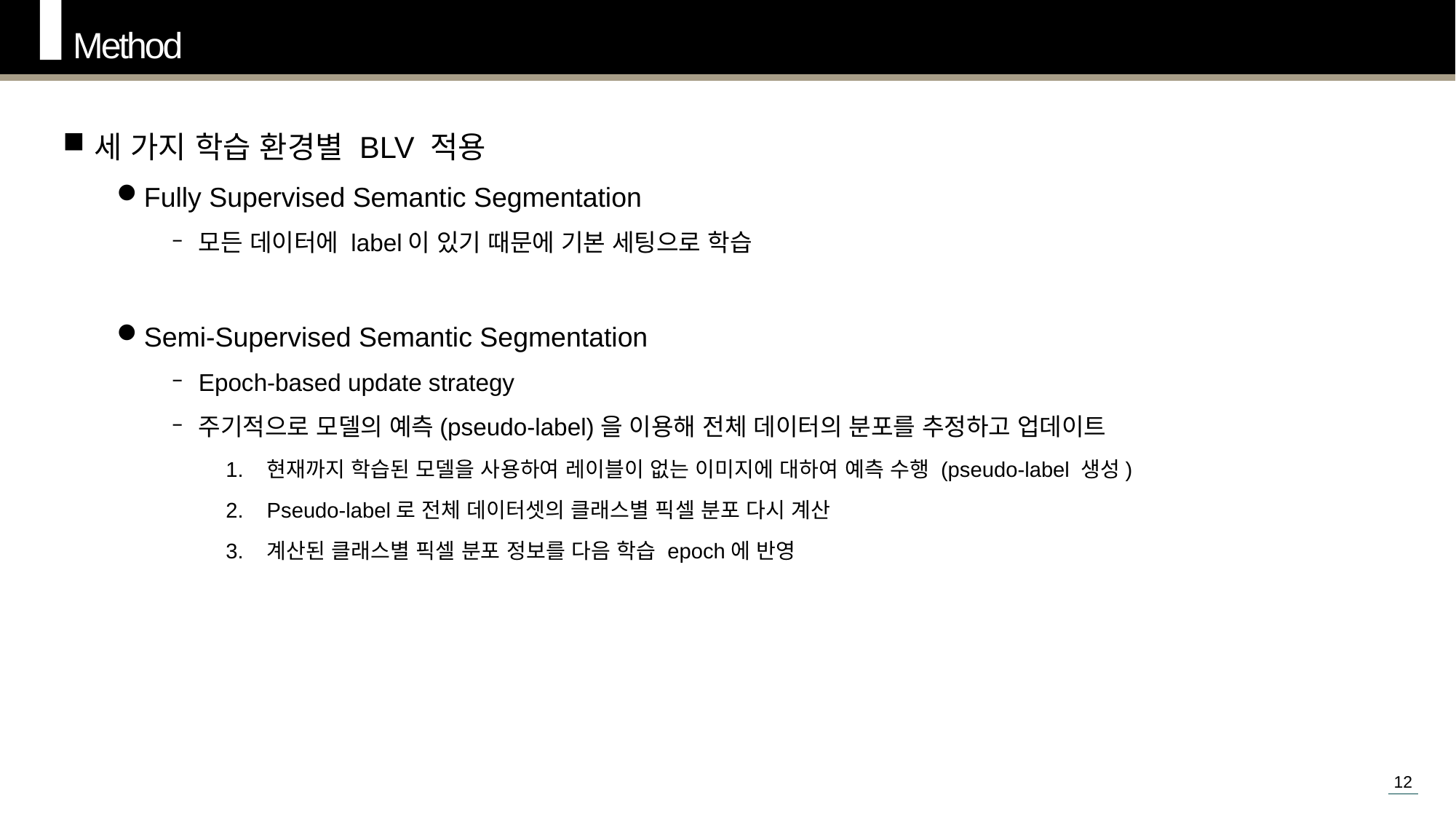

Method
세 가지 학습 환경별 BLV 적용
Fully Supervised Semantic Segmentation
모든 데이터에 label이 있기 때문에 기본 세팅으로 학습

Semi-Supervised Semantic Segmentation
Epoch-based update strategy
주기적으로 모델의 예측(pseudo-label)을 이용해 전체 데이터의 분포를 추정하고 업데이트
현재까지 학습된 모델을 사용하여 레이블이 없는 이미지에 대하여 예측 수행 (pseudo-label 생성)
Pseudo-label로 전체 데이터셋의 클래스별 픽셀 분포 다시 계산
계산된 클래스별 픽셀 분포 정보를 다음 학습 epoch에 반영